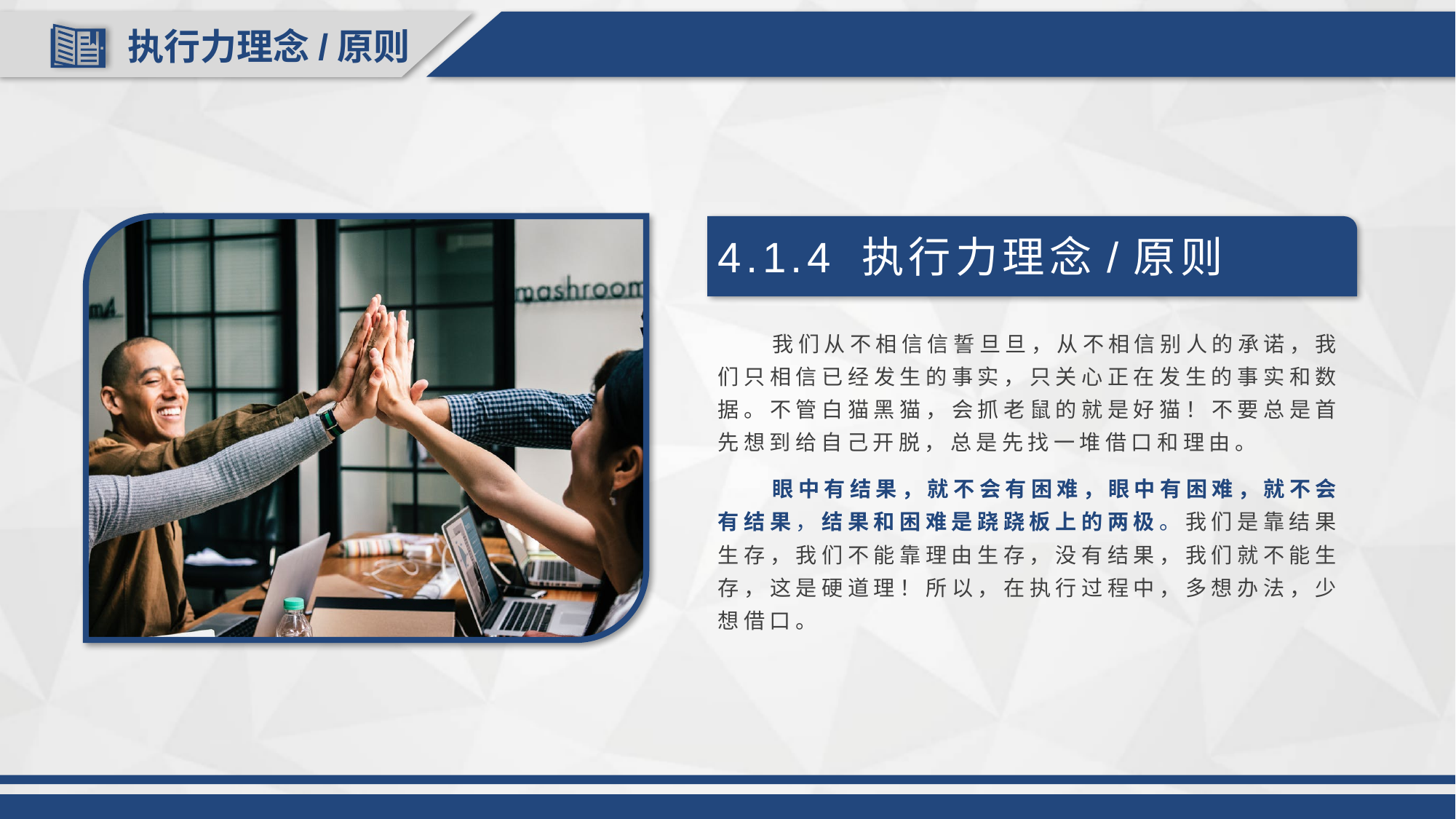

执行力理念/原则

4.1.4 执行力理念/原则
我们从不相信信誓旦旦，从不相信别人的承诺，我们只相信已经发生的事实，只关心正在发生的事实和数据。不管白猫黑猫，会抓老鼠的就是好猫！不要总是首先想到给自己开脱，总是先找一堆借口和理由。
眼中有结果，就不会有困难，眼中有困难，就不会有结果，结果和困难是跷跷板上的两极。我们是靠结果生存，我们不能靠理由生存，没有结果，我们就不能生存，这是硬道理！所以，在执行过程中，多想办法，少想借口。